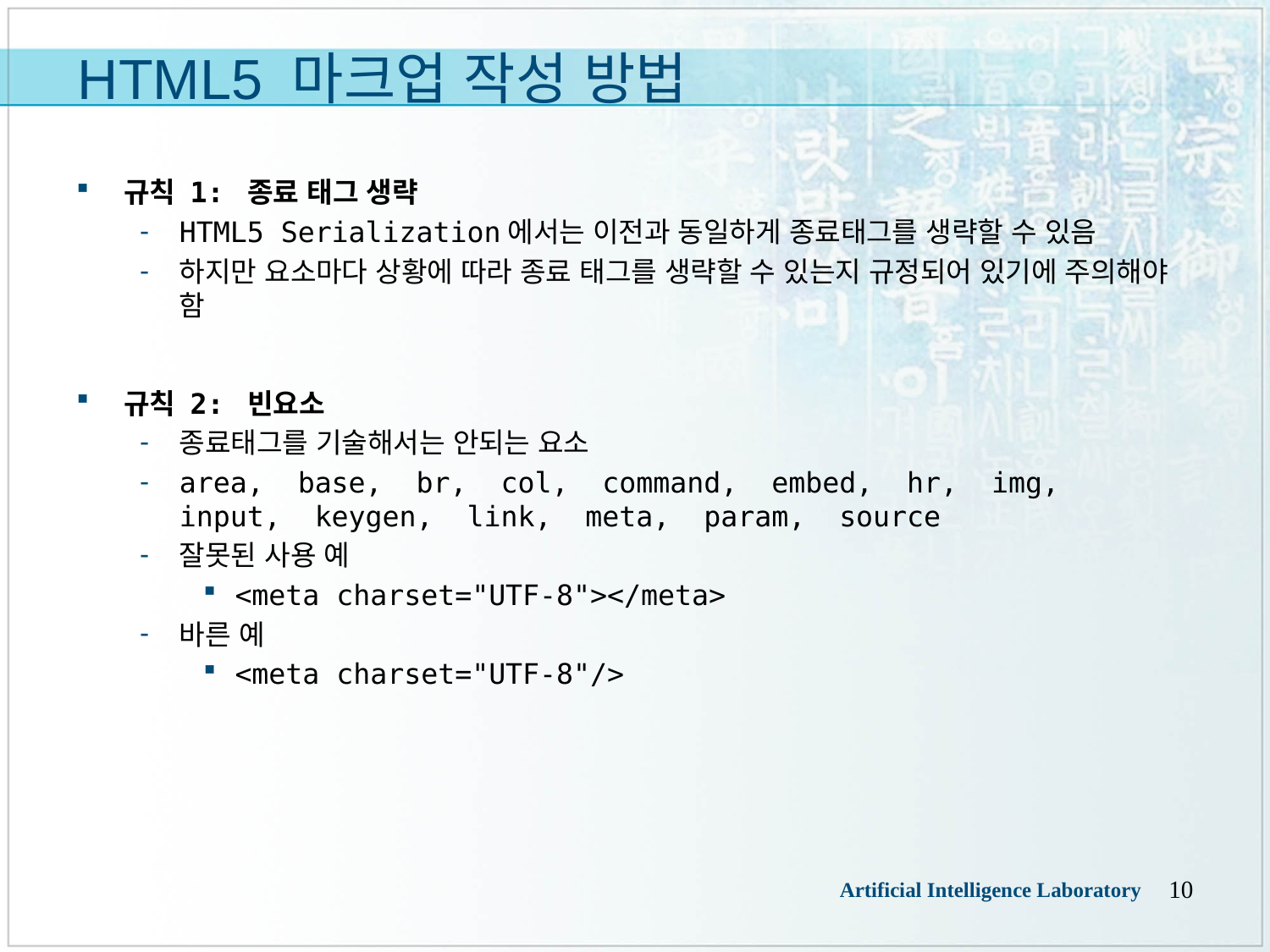

# HTML5 마크업 작성 방법
규칙 1: 종료 태그 생략
HTML5 Serialization에서는 이전과 동일하게 종료태그를 생략할 수 있음
하지만 요소마다 상황에 따라 종료 태그를 생략할 수 있는지 규정되어 있기에 주의해야 함

규칙 2: 빈요소
종료태그를 기술해서는 안되는 요소
area,  base,  br,  col,  command,  embed,  hr,  img,  input,  keygen,  link,  meta,  param,  source
잘못된 사용 예
<meta charset="UTF-8"></meta>
바른 예
<meta charset="UTF-8"/>

10